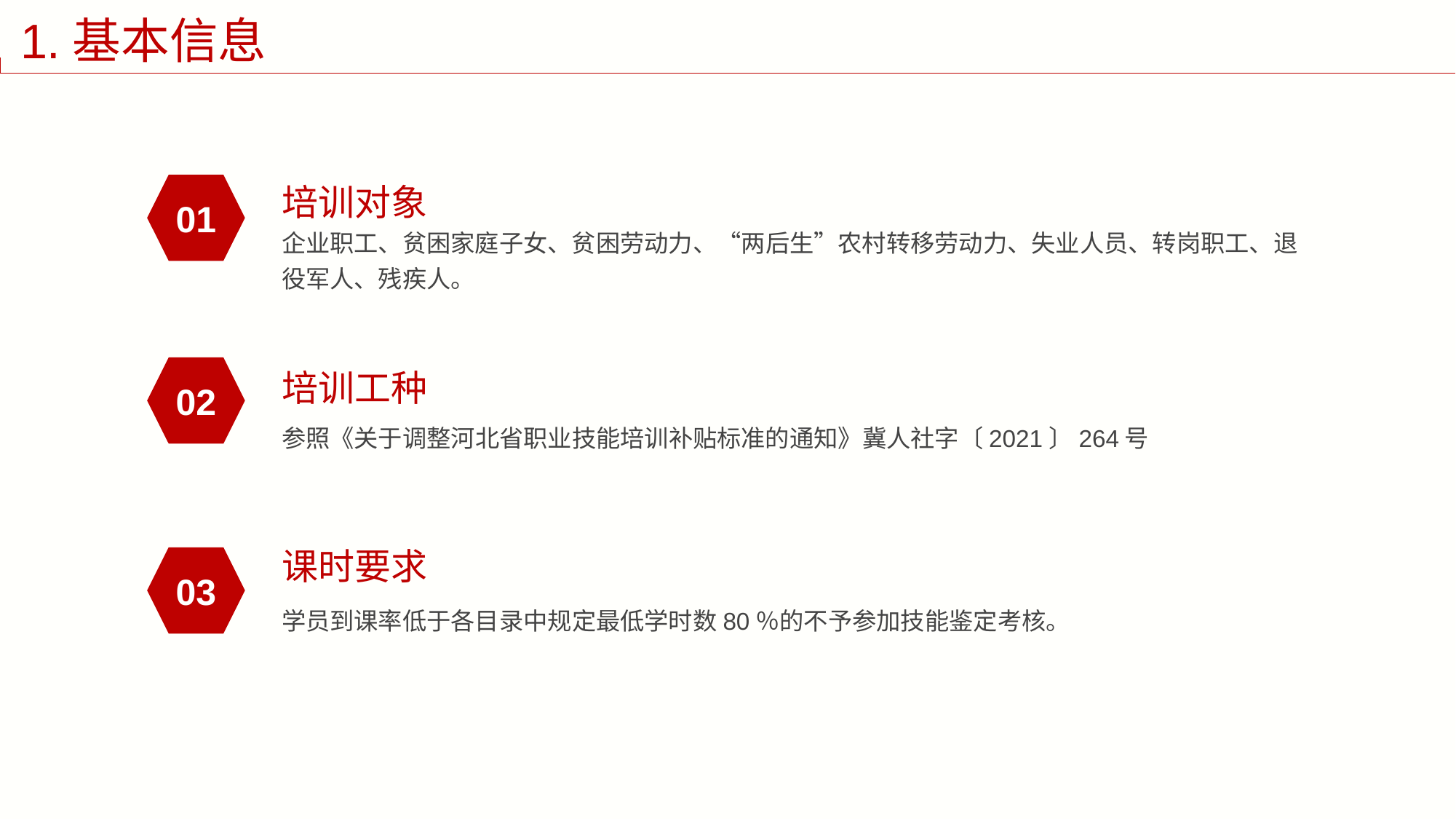

1.基本信息
培训对象
01
企业职工、贫困家庭子女、贫困劳动力、“两后生”农村转移劳动力、失业人员、转岗职工、退役军人、残疾人。
02
培训工种
参照《关于调整河北省职业技能培训补贴标准的通知》冀人社字〔2021〕264号
课时要求
03
学员到课率低于各目录中规定最低学时数80％的不予参加技能鉴定考核。